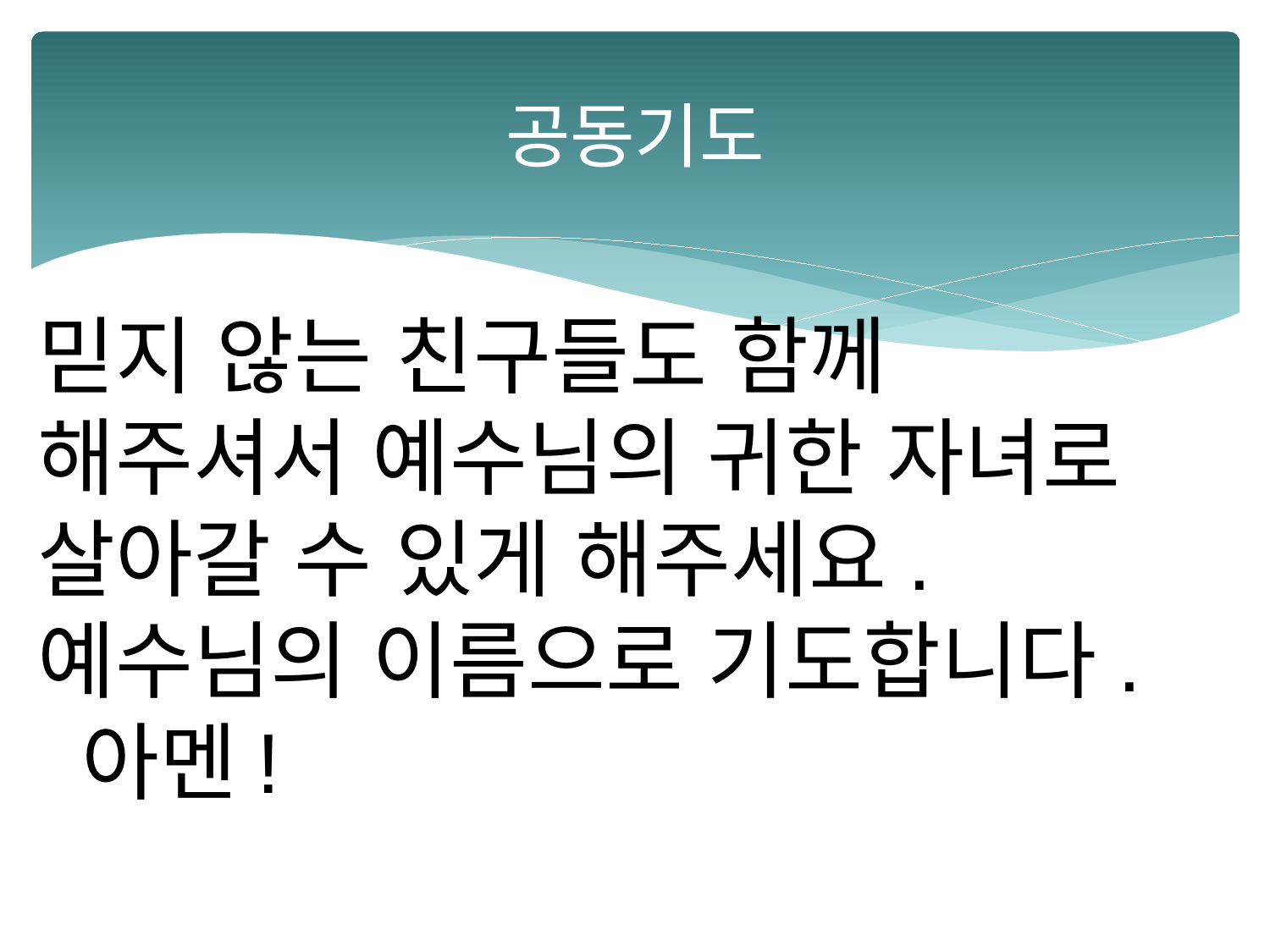

# 공동기도

믿지 않는 친구들도 함께
해주셔서 예수님의 귀한 자녀로 살아갈 수 있게 해주세요.
예수님의 이름으로 기도합니다.     아멘!